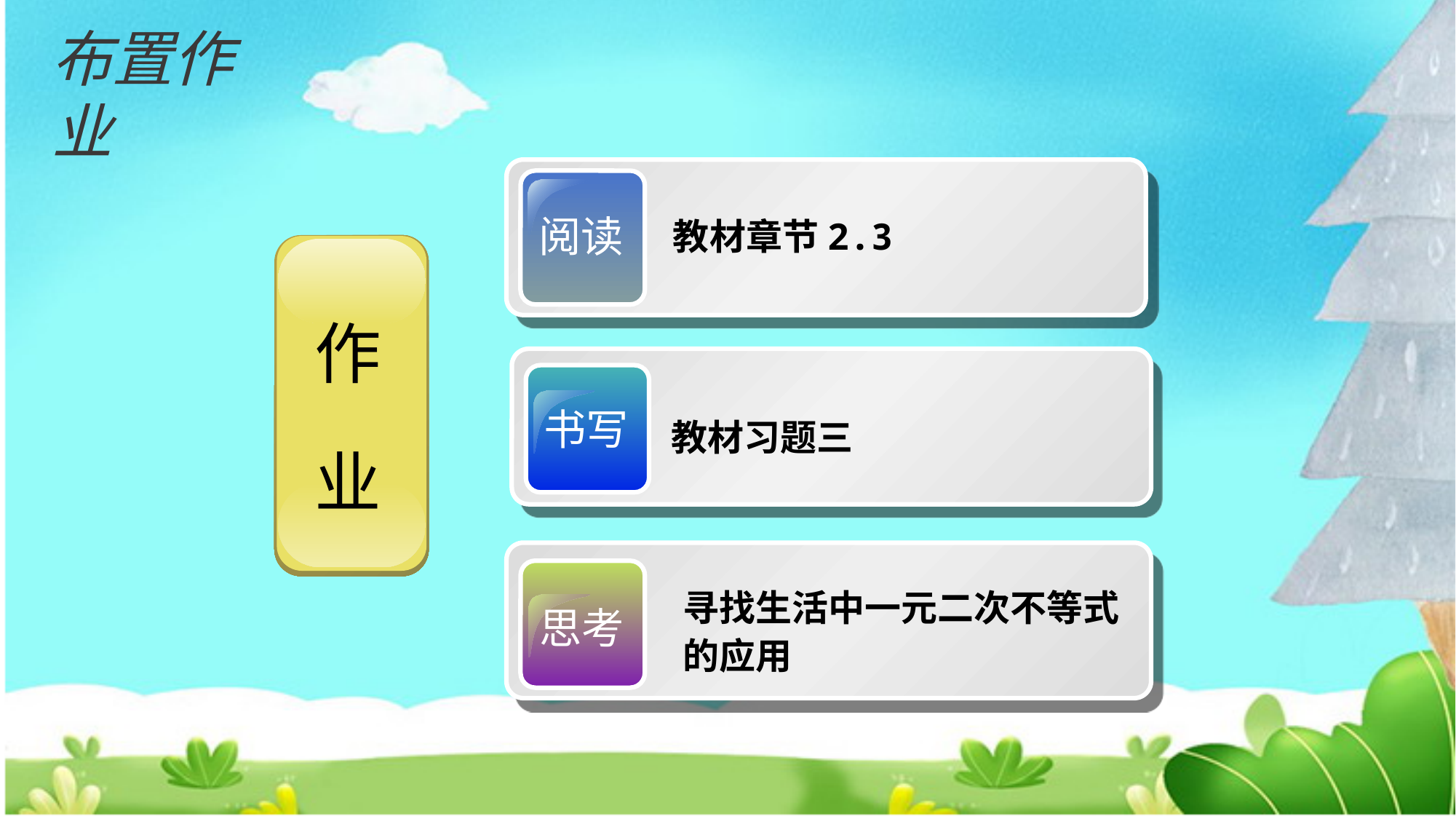

布置作业

阅读
教材章节2.3

书写
教材习题三

思考
寻找生活中一元二次不等式的应用

作
业